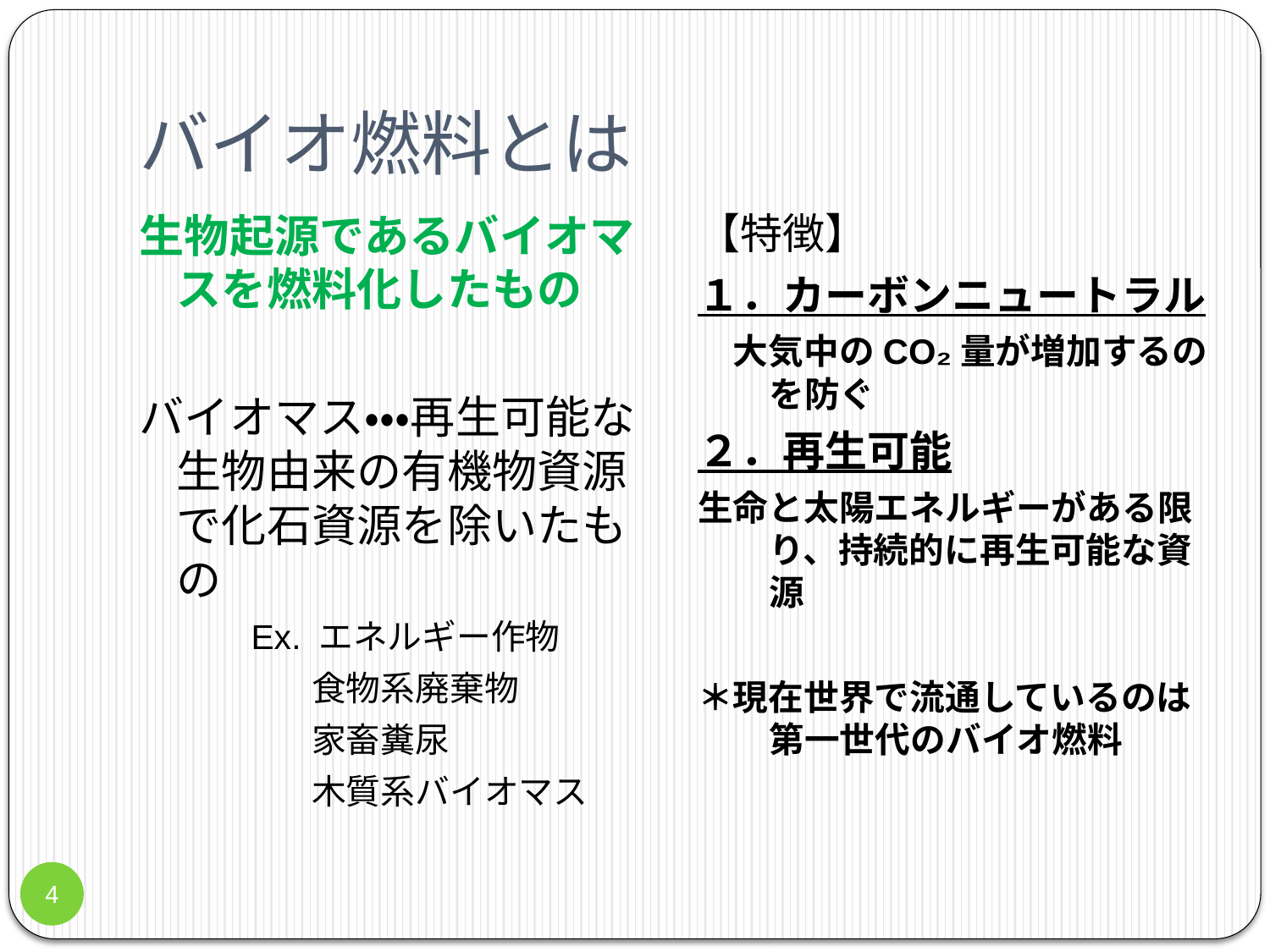

# バイオ燃料とは
生物起源であるバイオマスを燃料化したもの

バイオマス・・・再生可能な生物由来の有機物資源で化石資源を除いたもの
　　　Ex. エネルギー作物
　　　　　食物系廃棄物
　　　　　家畜糞尿
　　　　　木質系バイオマス

【特徴】
１．カーボンニュートラル
　大気中のCO₂量が増加するのを防ぐ
２．再生可能
生命と太陽エネルギーがある限り、持続的に再生可能な資源

＊現在世界で流通しているのは第一世代のバイオ燃料

4